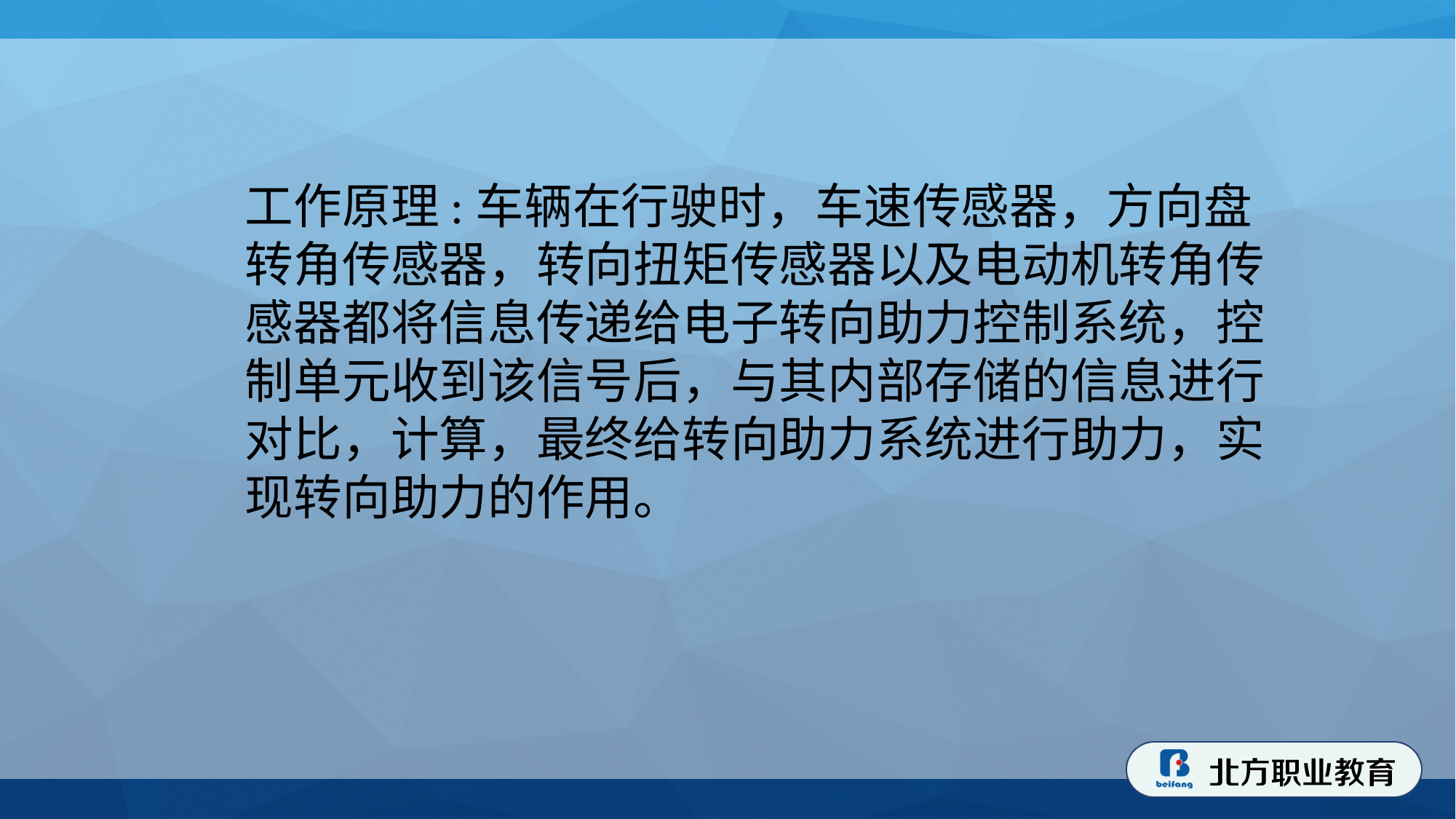

工作原理:车辆在行驶时，车速传感器，方向盘转角传感器，转向扭矩传感器以及电动机转角传感器都将信息传递给电子转向助力控制系统，控制单元收到该信号后，与其内部存储的信息进行对比，计算，最终给转向助力系统进行助力，实现转向助力的作用。